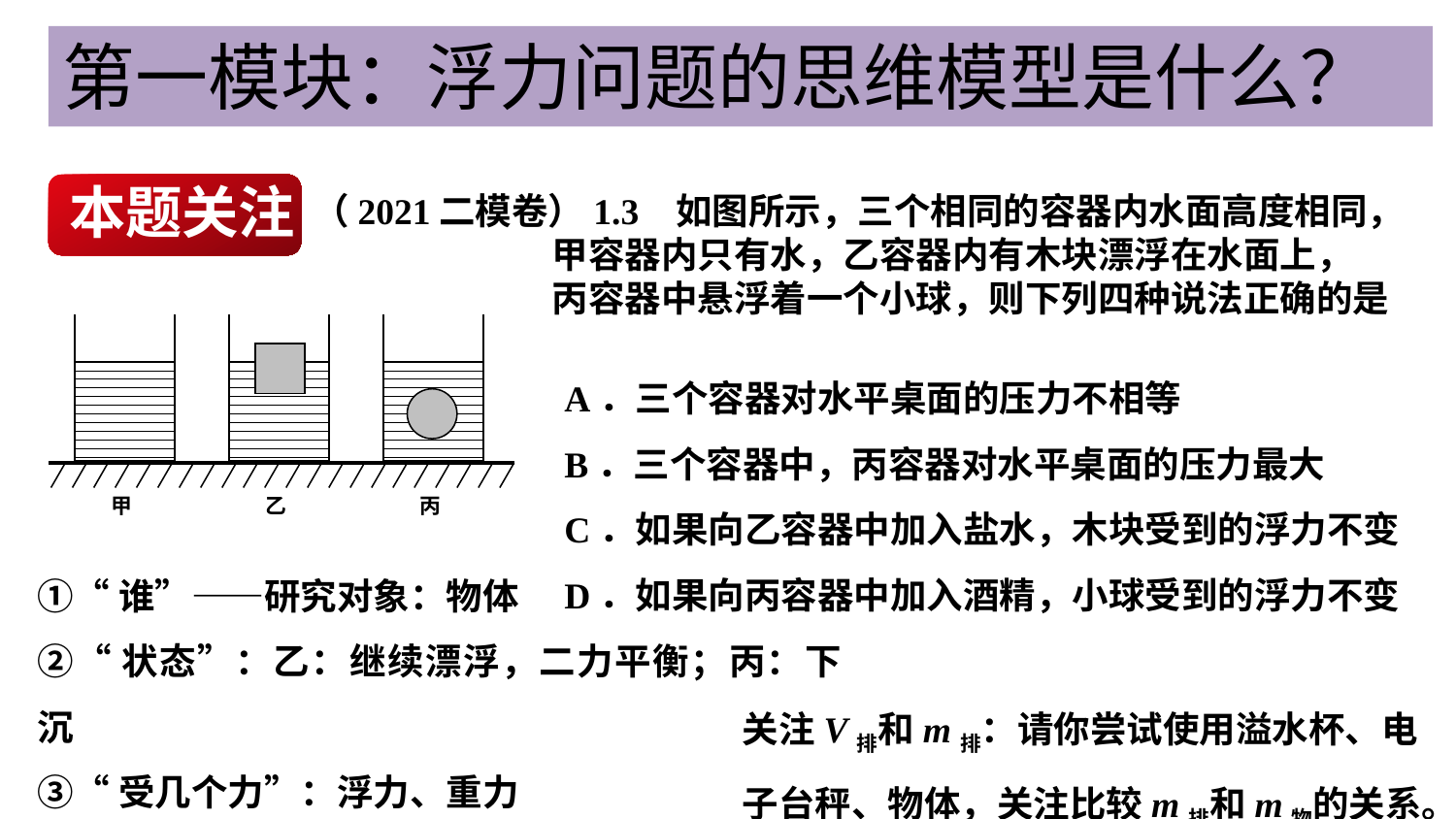

第一模块：浮力问题的思维模型是什么？
本题关注

（2021二模卷）1.3   如图所示，三个相同的容器内水面高度相同，
                            甲容器内只有水，乙容器内有木块漂浮在水面上，
                            丙容器中悬浮着一个小球，则下列四种说法正确的是

甲
乙
丙
A．三个容器对水平桌面的压力不相等
B．三个容器中，丙容器对水平桌面的压力最大
C．如果向乙容器中加入盐水，木块受到的浮力不变
D．如果向丙容器中加入酒精，小球受到的浮力不变
①“谁”——研究对象：物体
②“状态”：乙：继续漂浮，二力平衡；丙：下沉
③“受几个力”：浮力、重力
④“运动状态与力的关系”
关注V排和m排：请你尝试使用溢水杯、电子台秤、物体，关注比较m排和m物的关系。